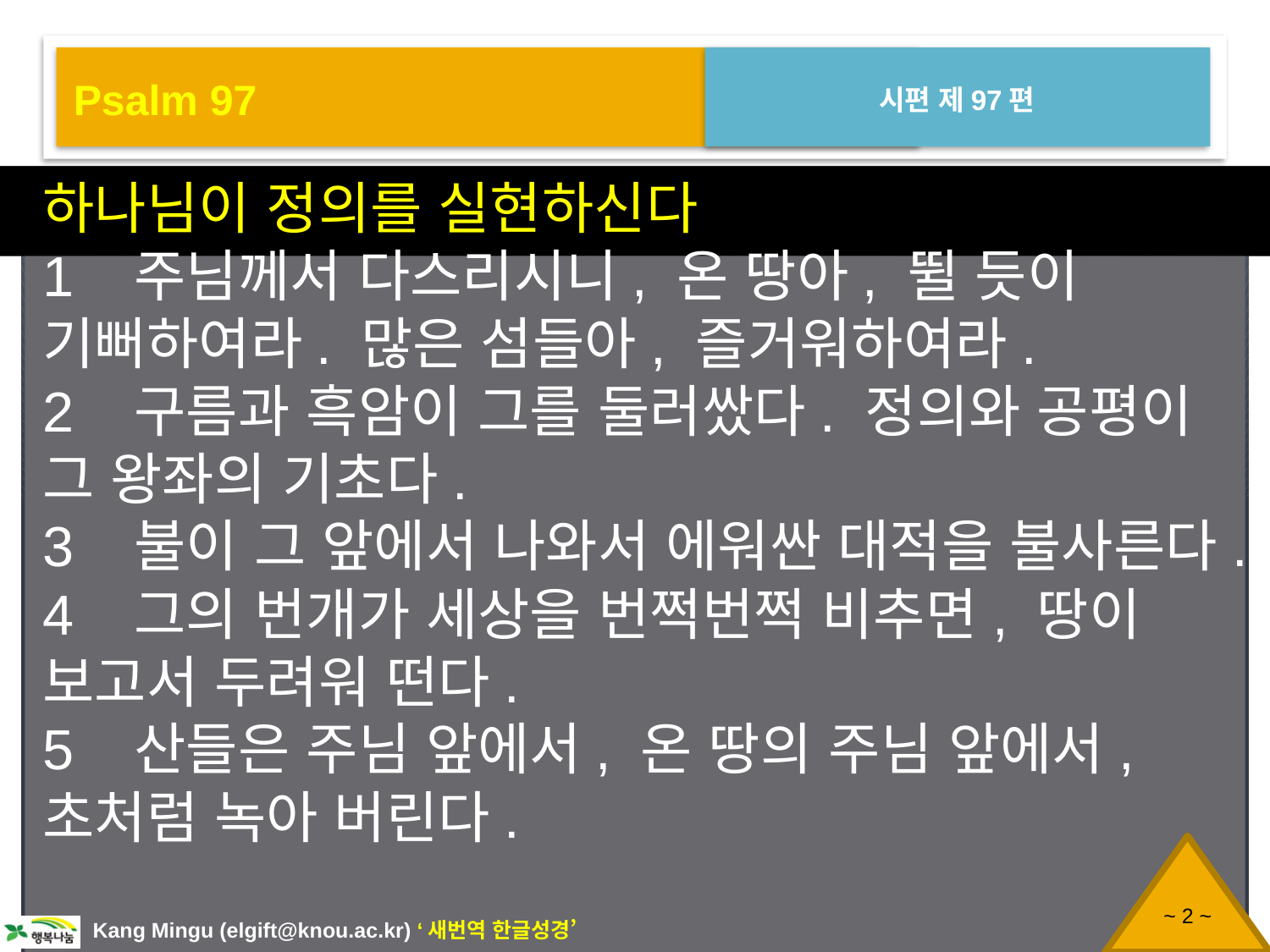

Psalm 97
시편 제97편
하나님이 정의를 실현하신다
1   주님께서 다스리시니, 온 땅아, 뛸 듯이 기뻐하여라. 많은 섬들아, 즐거워하여라.
2   구름과 흑암이 그를 둘러쌌다. 정의와 공평이 그 왕좌의 기초다.
3   불이 그 앞에서 나와서 에워싼 대적을 불사른다.
4   그의 번개가 세상을 번쩍번쩍 비추면, 땅이 보고서 두려워 떤다.
5   산들은 주님 앞에서, 온 땅의 주님 앞에서, 초처럼 녹아 버린다.